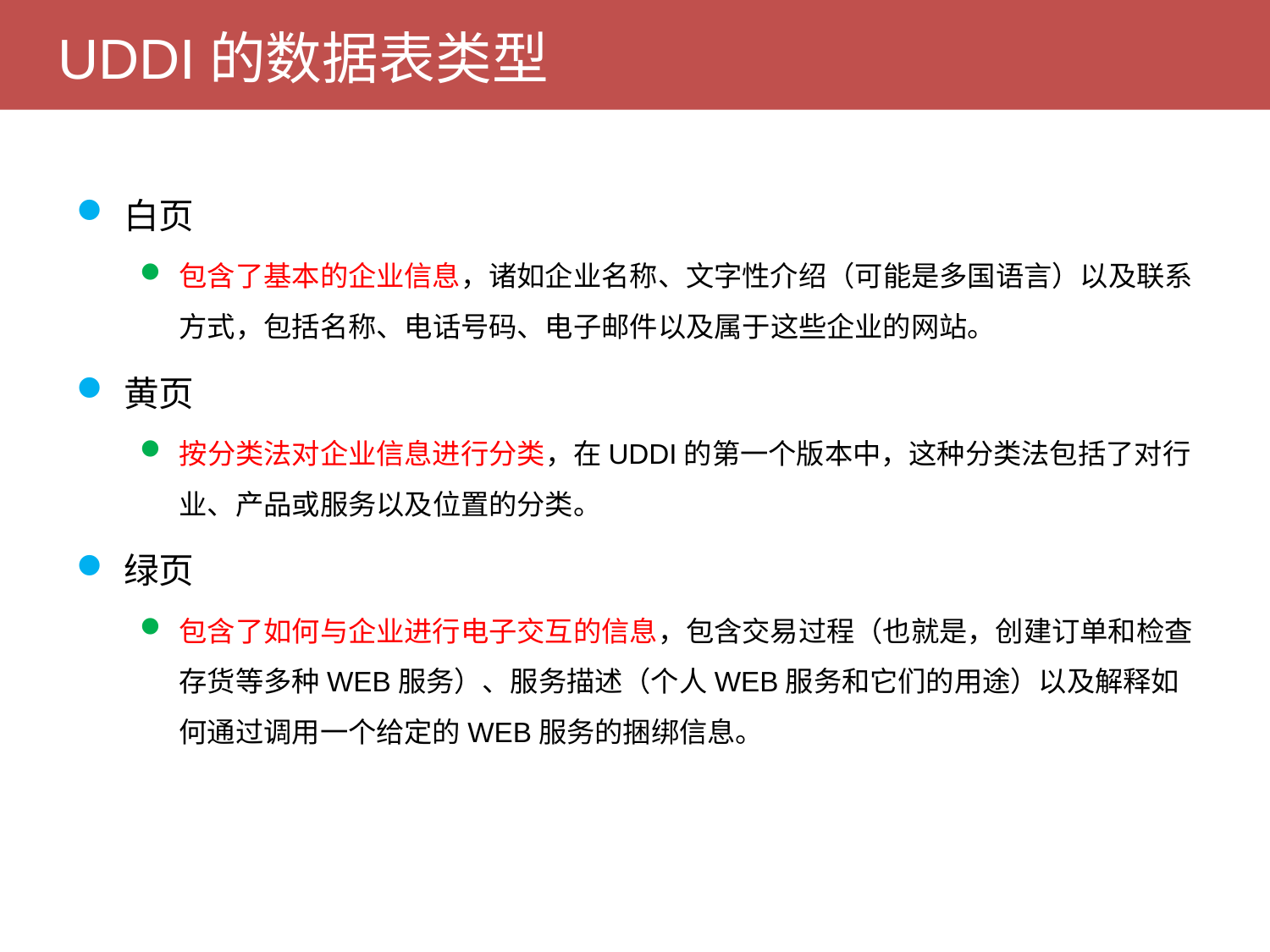

# UDDI的数据表类型
白页
包含了基本的企业信息，诸如企业名称、文字性介绍（可能是多国语言）以及联系方式，包括名称、电话号码、电子邮件以及属于这些企业的网站。
黄页
按分类法对企业信息进行分类，在UDDI的第一个版本中，这种分类法包括了对行业、产品或服务以及位置的分类。
绿页
包含了如何与企业进行电子交互的信息，包含交易过程（也就是，创建订单和检查存货等多种WEB服务）、服务描述（个人WEB服务和它们的用途）以及解释如何通过调用一个给定的WEB服务的捆绑信息。